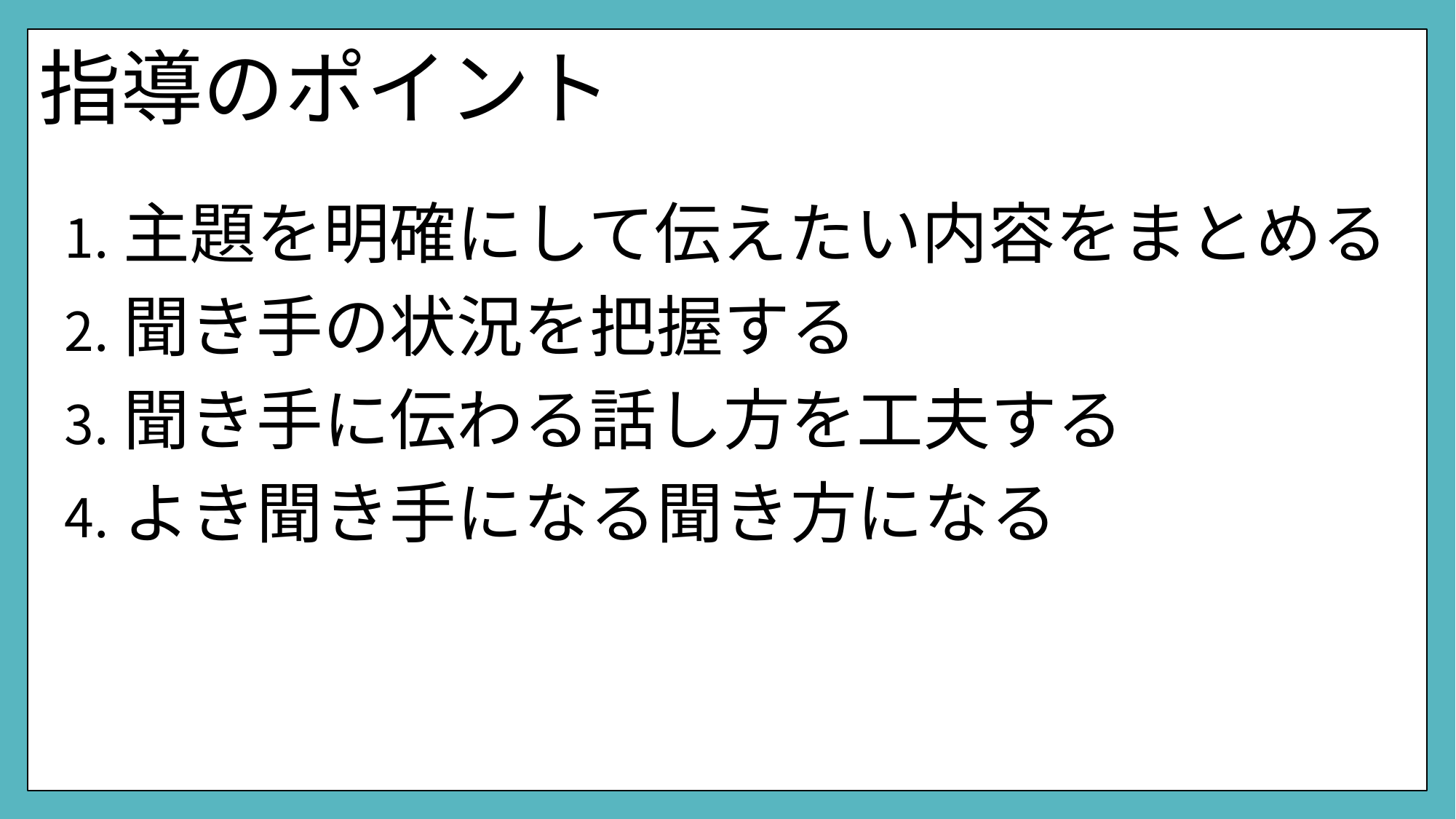

# 指導のポイント
主題を明確にして伝えたい内容をまとめる
聞き手の状況を把握する
聞き手に伝わる話し方を工夫する
よき聞き手になる聞き方になる